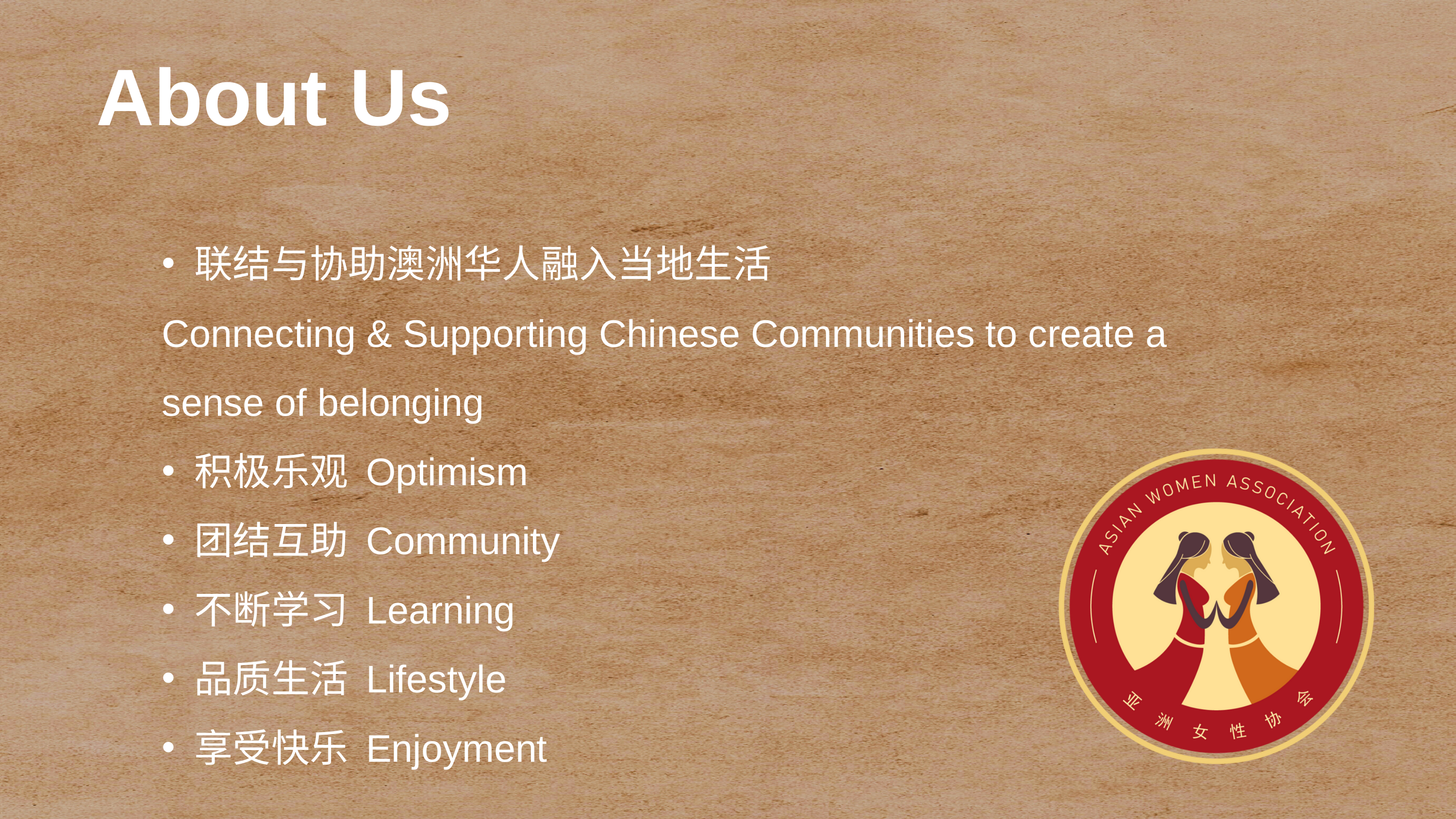

About Us
联结与协助澳洲华人融入当地生活
Connecting & Supporting Chinese Communities to create a sense of belonging
积极乐观 Optimism
团结互助 Community
不断学习 Learning
品质生活 Lifestyle
享受快乐 Enjoyment